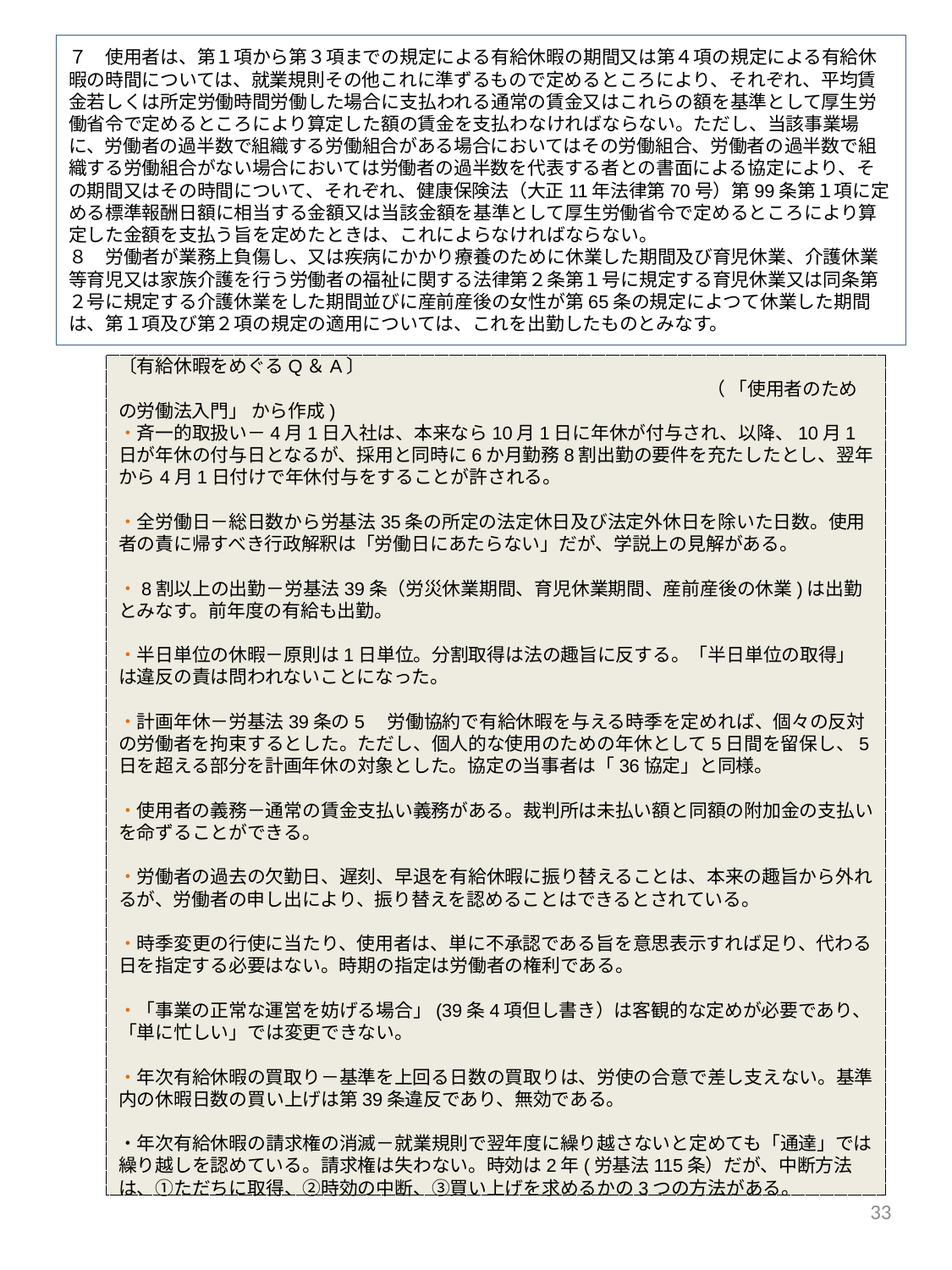

７　使用者は、第１項から第３項までの規定による有給休暇の期間又は第４項の規定による有給休暇の時間については、就業規則その他これに準ずるもので定めるところにより、それぞれ、平均賃金若しくは所定労働時間労働した場合に支払われる通常の賃金又はこれらの額を基準として厚生労働省令で定めるところにより算定した額の賃金を支払わなければならない。ただし、当該事業場に、労働者の過半数で組織する労働組合がある場合においてはその労働組合、労働者の過半数で組織する労働組合がない場合においては労働者の過半数を代表する者との書面による協定により、その期間又はその時間について、それぞれ、健康保険法（大正11年法律第70号）第99条第１項に定める標準報酬日額に相当する金額又は当該金額を基準として厚生労働省令で定めるところにより算定した金額を支払う旨を定めたときは、これによらなければならない。
８　労働者が業務上負傷し、又は疾病にかかり療養のために休業した期間及び育児休業、介護休業等育児又は家族介護を行う労働者の福祉に関する法律第２条第１号に規定する育児休業又は同条第２号に規定する介護休業をした期間並びに産前産後の女性が第65条の規定によつて休業した期間は、第１項及び第２項の規定の適用については、これを出勤したものとみなす。

〔有給休暇をめぐるQ＆A〕
　　　　　　　　　　　　　　　　　　　　　　　　　　　　　　　　（ 「使用者のための労働法入門」 から作成)
・斉一的取扱い－4月1日入社は、本来なら10月1日に年休が付与され、以降、10月1日が年休の付与日となるが、採用と同時に6か月勤務8割出勤の要件を充たしたとし、翌年から4月1日付けで年休付与をすることが許される。

・全労働日－総日数から労基法35条の所定の法定休日及び法定外休日を除いた日数。使用者の責に帰すべき行政解釈は「労働日にあたらない」だが、学説上の見解がある。

・8割以上の出勤－労基法39条（労災休業期間、育児休業期間、産前産後の休業)は出勤とみなす。前年度の有給も出勤。

・半日単位の休暇－原則は1日単位。分割取得は法の趣旨に反する。「半日単位の取得」は違反の責は問われないことになった。

・計画年休－労基法39条の5　労働協約で有給休暇を与える時季を定めれば、個々の反対の労働者を拘束するとした。ただし、個人的な使用のための年休として5日間を留保し、5日を超える部分を計画年休の対象とした。協定の当事者は「36協定」と同様。

・使用者の義務－通常の賃金支払い義務がある。裁判所は未払い額と同額の附加金の支払いを命ずることができる。

・労働者の過去の欠勤日、遅刻、早退を有給休暇に振り替えることは、本来の趣旨から外れるが、労働者の申し出により、振り替えを認めることはできるとされている。

・時季変更の行使に当たり、使用者は、単に不承認である旨を意思表示すれば足り、代わる日を指定する必要はない。時期の指定は労働者の権利である。

・「事業の正常な運営を妨げる場合」(39条4項但し書き）は客観的な定めが必要であり、「単に忙しい」では変更できない。

・年次有給休暇の買取り－基準を上回る日数の買取りは、労使の合意で差し支えない。基準内の休暇日数の買い上げは第39条違反であり、無効である。

・年次有給休暇の請求権の消滅－就業規則で翌年度に繰り越さないと定めても「通達」では繰り越しを認めている。請求権は失わない。時効は2年(労基法115条）だが、中断方法は、①ただちに取得、②時効の中断、③買い上げを求めるかの3つの方法がある。

33